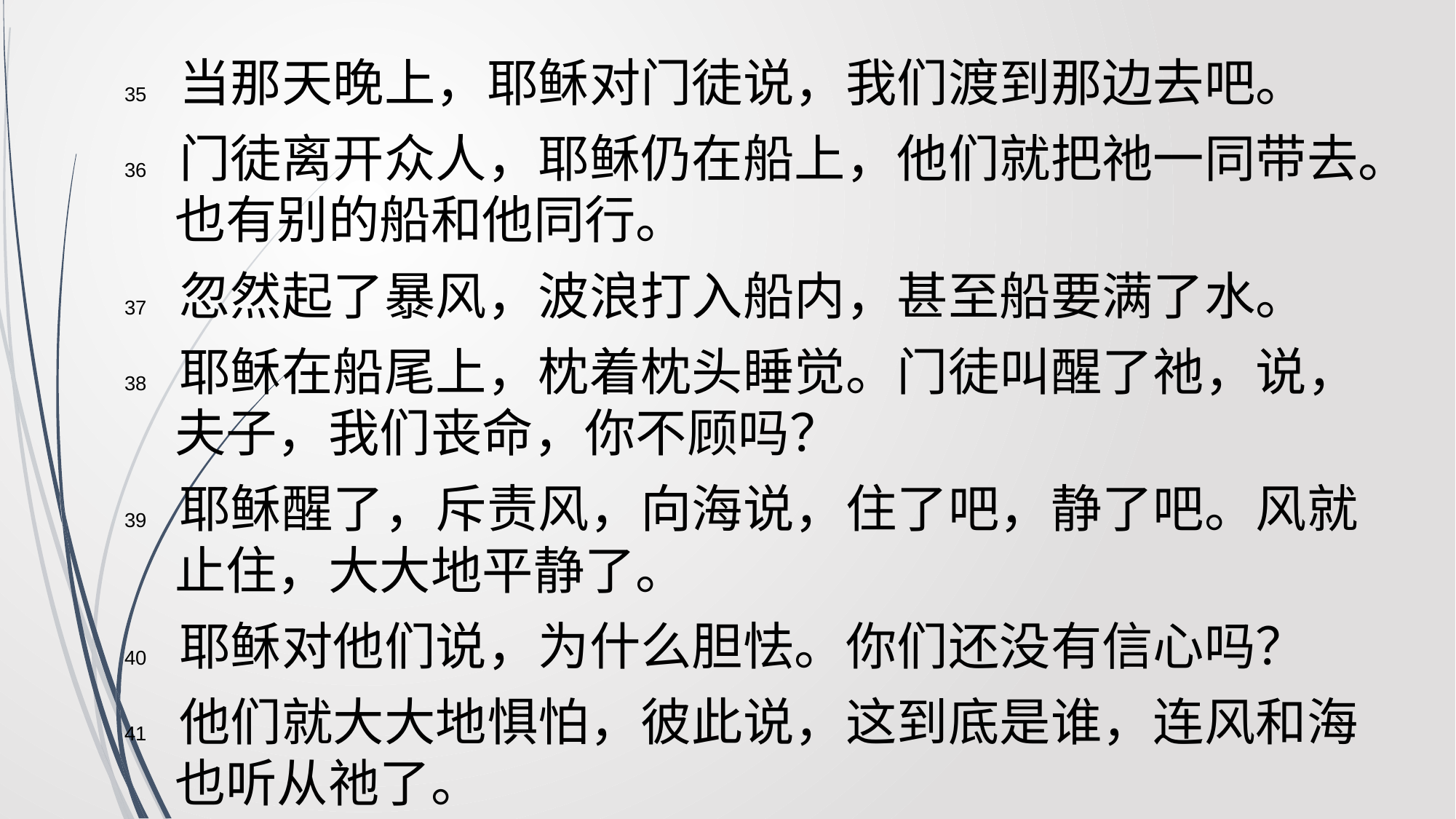

35     当那天晚上，耶稣对门徒说，我们渡到那边去吧。
36     门徒离开众人，耶稣仍在船上，他们就把祂一同带去。也有别的船和他同行。
37     忽然起了暴风，波浪打入船内，甚至船要满了水。
38     耶稣在船尾上，枕着枕头睡觉。门徒叫醒了祂，说，夫子，我们丧命，你不顾吗？
39     耶稣醒了，斥责风，向海说，住了吧，静了吧。风就止住，大大地平静了。
40     耶稣对他们说，为什么胆怯。你们还没有信心吗？
41     他们就大大地惧怕，彼此说，这到底是谁，连风和海也听从祂了。